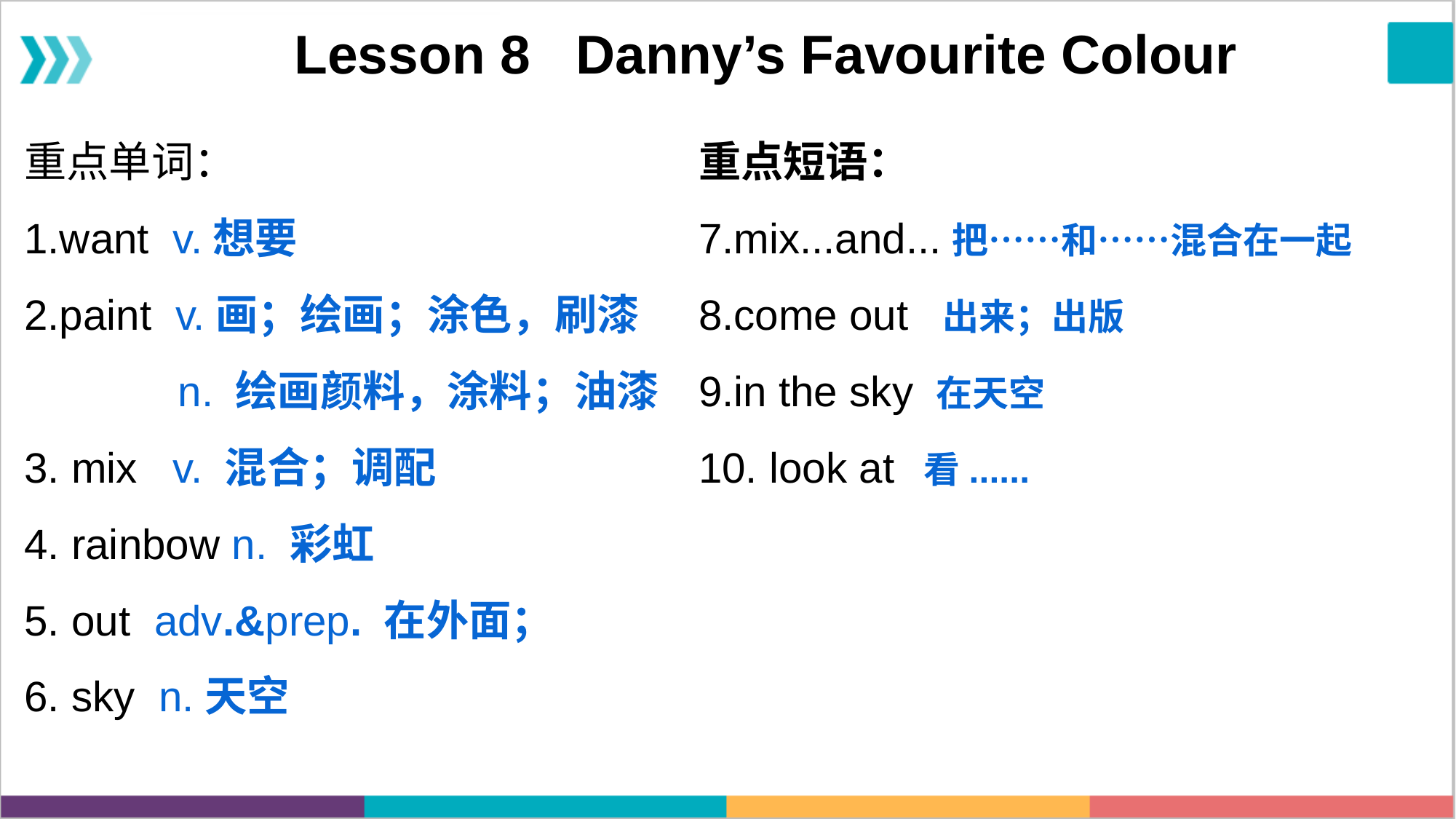

Lesson 8   Danny’s Favourite Colour
重点单词：
1.want  v.想要
2.paint  v.画；绘画；涂色，刷漆
             n. 绘画颜料，涂料；油漆
3. mix   v. 混合；调配
4. rainbow n. 彩虹
5. out  adv.&prep. 在外面；
6. sky  n.天空
重点短语：
7.mix...and...把……和……混合在一起
8.come out  出来；出版
9.in the sky 在天空
10. look at  看......